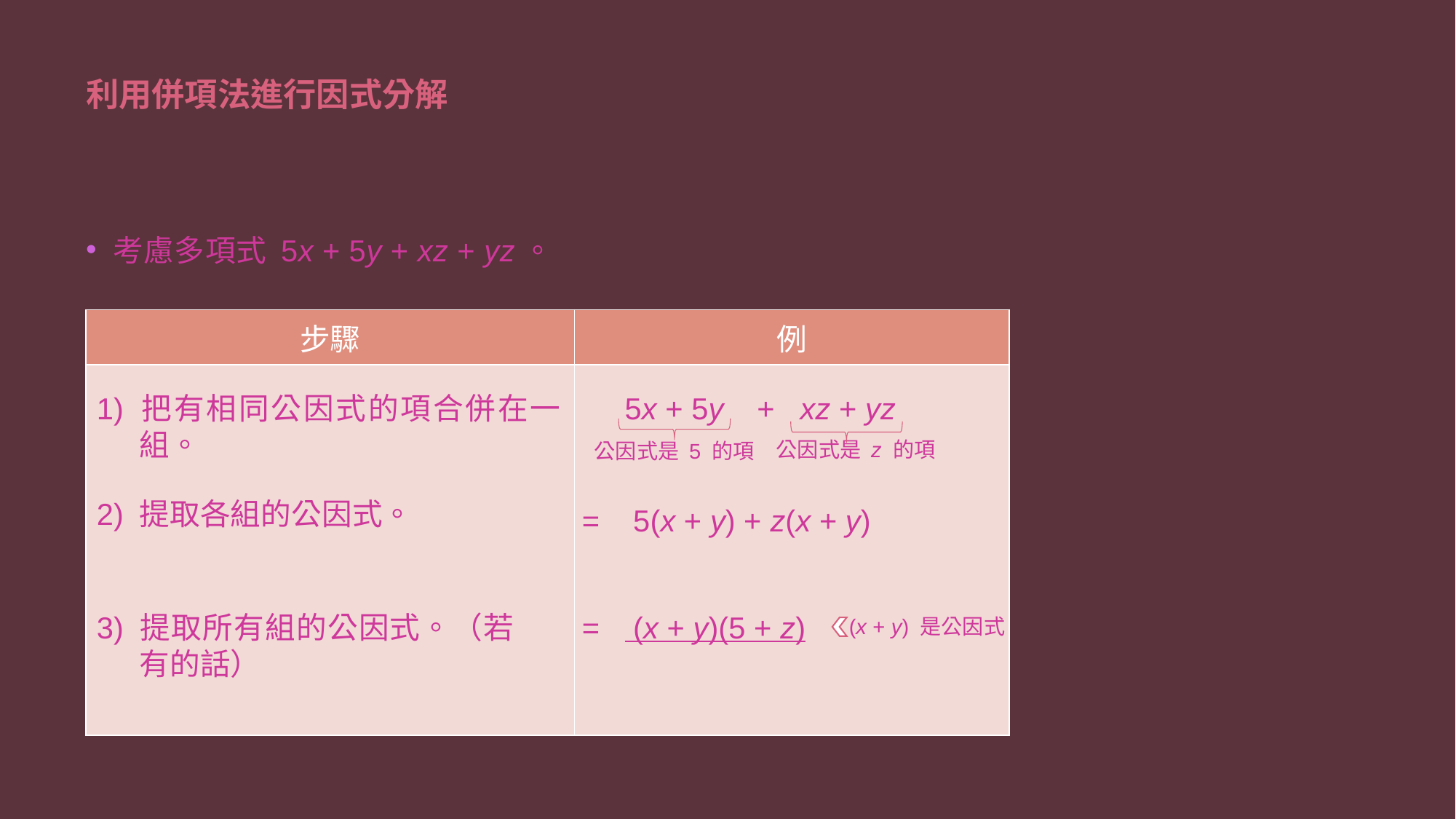

# 利用併項法進行因式分解
考慮多項式 5x + 5y + xz + yz。

| 步驟 | 例 |
| --- | --- |
|  |  |

	5x + 5y    +   xz + yz
1)	把有相同公因式的項合併在一	組。
公因式是 z 的項
公因式是 5 的項
2)	提取各組的公因式。
=	 5(x + y) + z(x + y)
3)	提取所有組的公因式。（若	有的話）
=	 (x + y)(5 + z)
(x + y) 是公因式